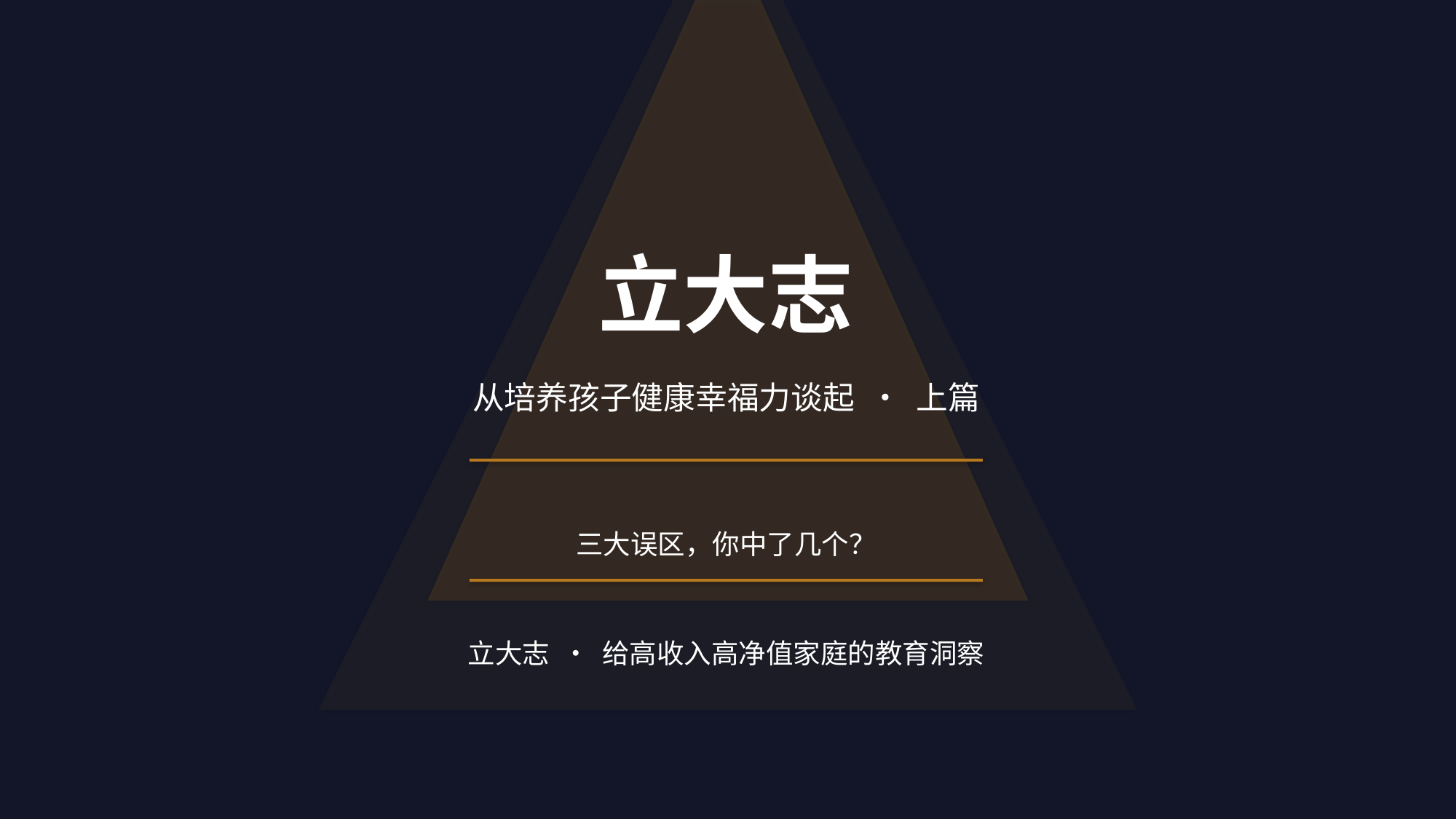

立大志
从培养孩子健康幸福力谈起 · 上篇

三大误区，你中了几个？

立大志 · 给高收入高净值家庭的教育洞察